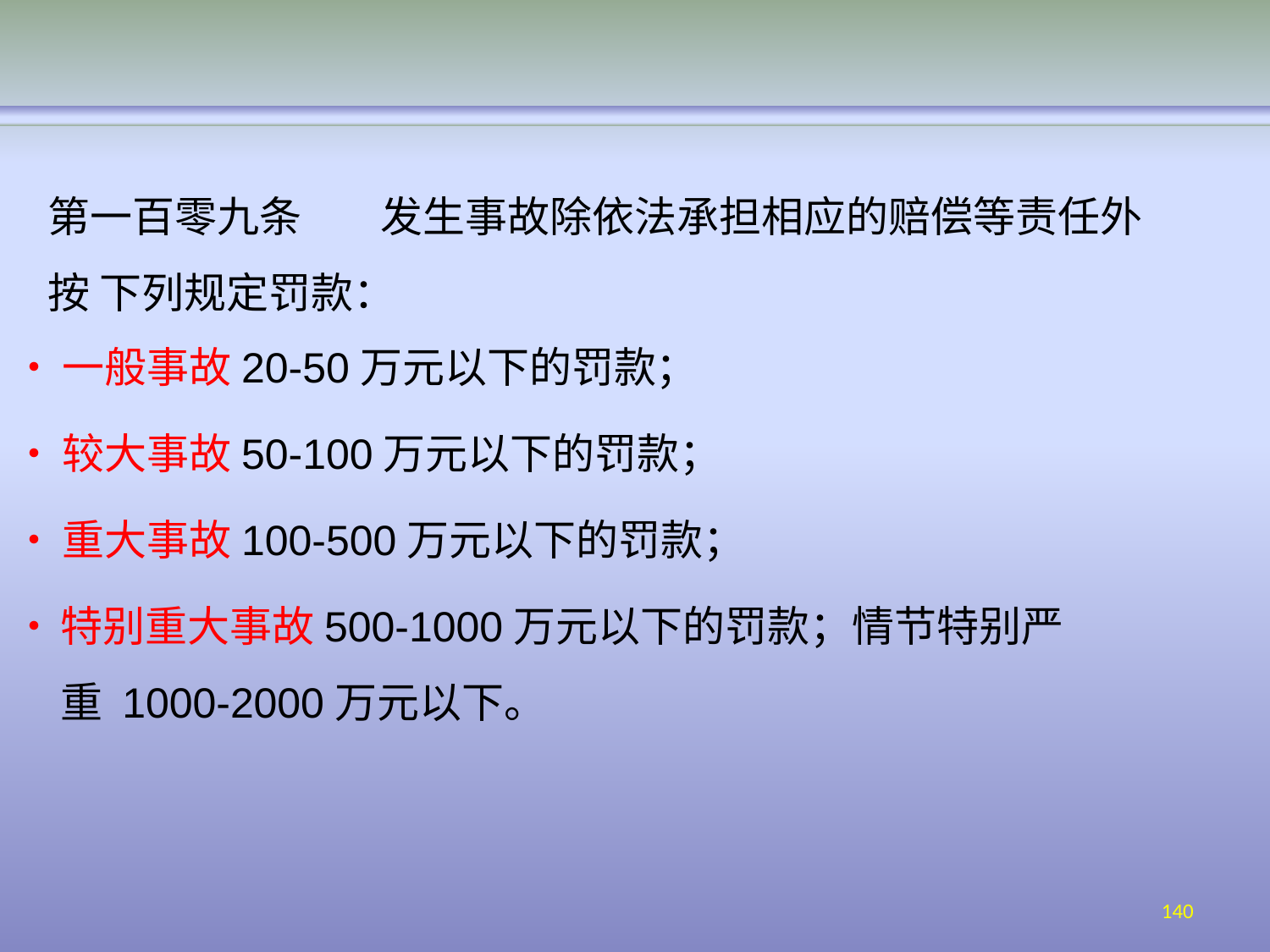

第一百零九条	发生事故除依法承担相应的赔偿等责任外按 下列规定罚款：
•	一般事故20-50万元以下的罚款；
•	较大事故50-100万元以下的罚款；
•	重大事故100-500万元以下的罚款；
•	特别重大事故500-1000万元以下的罚款；情节特别严重 1000-2000万元以下。
140